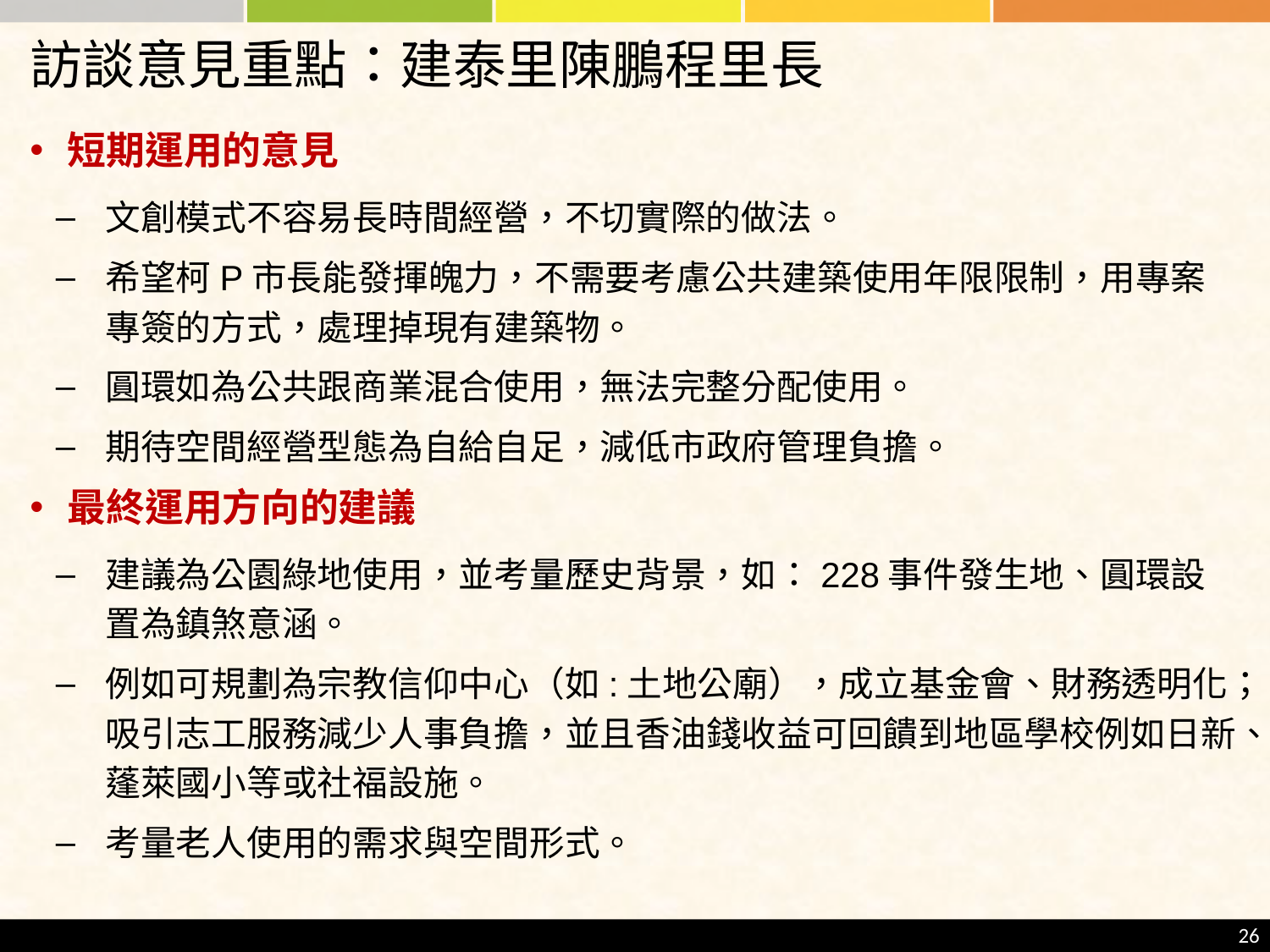

# 訪談意見重點：建泰里陳鵬程里長
短期運用的意見
文創模式不容易長時間經營，不切實際的做法。
希望柯P市長能發揮魄力，不需要考慮公共建築使用年限限制，用專案專簽的方式，處理掉現有建築物。
圓環如為公共跟商業混合使用，無法完整分配使用。
期待空間經營型態為自給自足，減低市政府管理負擔。
最終運用方向的建議
建議為公園綠地使用，並考量歷史背景，如：228事件發生地、圓環設置為鎮煞意涵。
例如可規劃為宗教信仰中心（如:土地公廟），成立基金會、財務透明化；吸引志工服務減少人事負擔，並且香油錢收益可回饋到地區學校例如日新、蓬萊國小等或社福設施。
考量老人使用的需求與空間形式。

26